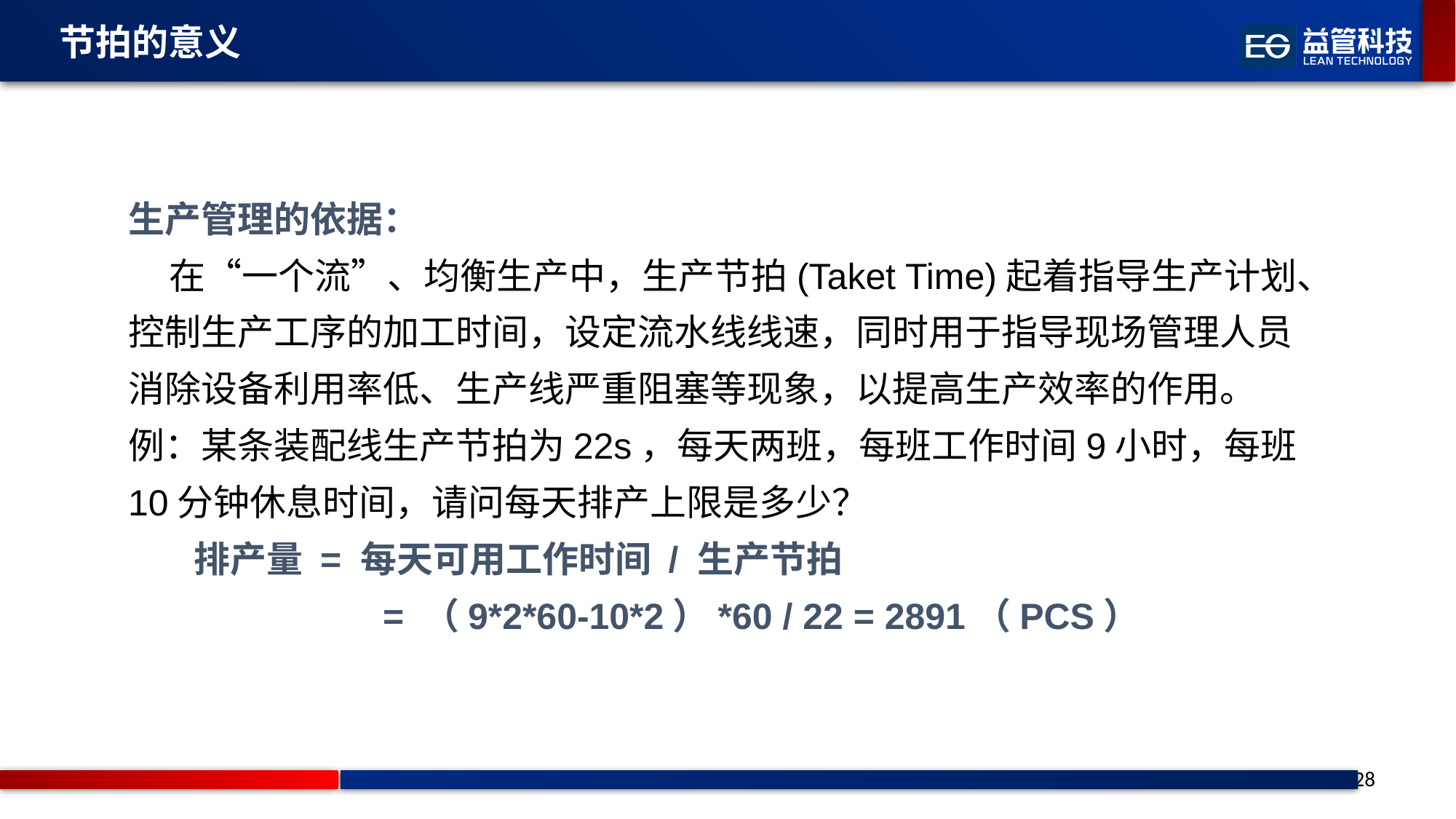

节拍的意义
生产管理的依据：
    在“一个流”、均衡生产中，生产节拍(Taket Time)起着指导生产计划、控制生产工序的加工时间，设定流水线线速，同时用于指导现场管理人员消除设备利用率低、生产线严重阻塞等现象，以提高生产效率的作用。
例：某条装配线生产节拍为22s，每天两班，每班工作时间9小时，每班10分钟休息时间，请问每天排产上限是多少？
       排产量 = 每天可用工作时间 / 生产节拍
                         = （9*2*60-10*2）*60 / 22 = 2891（PCS）